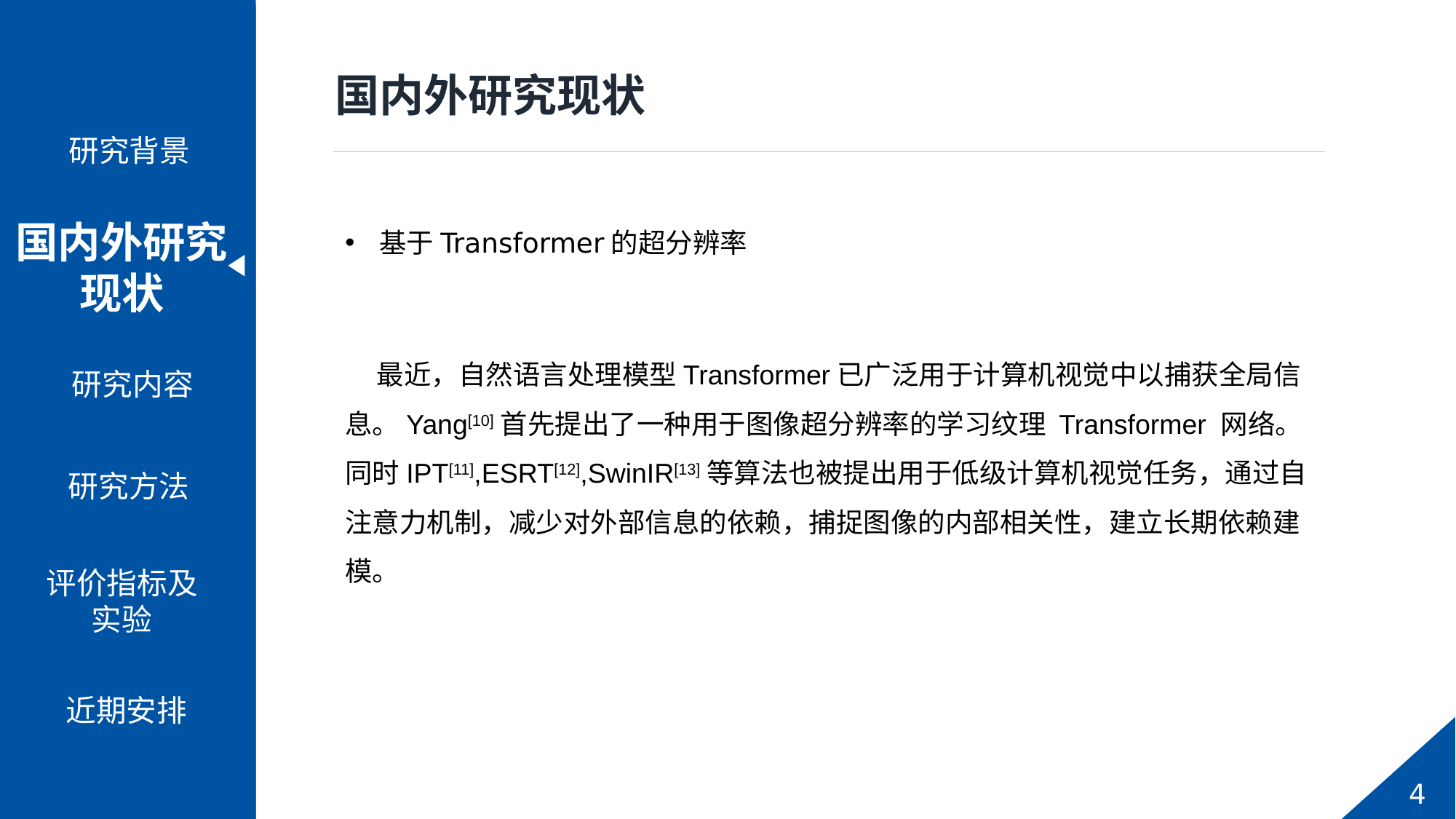

研究背景

PPT模板下载：www.1ppt.com/moban/     行业PPT模板：www.1ppt.com/hangye/
节日PPT模板：www.1ppt.com/jieri/           PPT素材下载：www.1ppt.com/sucai/
PPT背景图片：www.1ppt.com/beijing/      PPT图表下载：www.1ppt.com/tubiao/
优秀PPT下载：www.1ppt.com/xiazai/        PPT教程： www.1ppt.com/powerpoint/
Word教程： www.1ppt.com/word/              Excel教程：www.1ppt.com/excel/
资料下载：www.1ppt.com/ziliao/                PPT课件下载：www.1ppt.com/kejian/
范文下载：www.1ppt.com/fanwen/             试卷下载：www.1ppt.com/shiti/
教案下载：www.1ppt.com/jiaoan/        PPT论坛：www.1ppt.cn

国内外研究现状

研究思路
研究内容

创新点

研究背景

PPT模板下载：www.1ppt.com/moban/     行业PPT模板：www.1ppt.com/hangye/
节日PPT模板：www.1ppt.com/jieri/           PPT素材下载：www.1ppt.com/sucai/
PPT背景图片：www.1ppt.com/beijing/      PPT图表下载：www.1ppt.com/tubiao/
优秀PPT下载：www.1ppt.com/xiazai/        PPT教程： www.1ppt.com/powerpoint/
Word教程： www.1ppt.com/word/              Excel教程：www.1ppt.com/excel/
资料下载：www.1ppt.com/ziliao/                PPT课件下载：www.1ppt.com/kejian/
范文下载：www.1ppt.com/fanwen/             试卷下载：www.1ppt.com/shiti/
教案下载：www.1ppt.com/jiaoan/        PPT论坛：www.1ppt.cn

国内外研究现状

研究内容

研究方法
国内外研究现状
基于Transformer的超分辨率
    最近，自然语言处理模型Transformer已广泛用于计算机视觉中以捕获全局信息。Yang[10]首先提出了一种用于图像超分辨率的学习纹理 Transformer 网络。同时IPT[11],ESRT[12],SwinIR[13]等算法也被提出用于低级计算机视觉任务，通过自注意力机制，减少对外部信息的依赖，捕捉图像的内部相关性，建立长期依赖建模。
评价指标及实验
近期安排
4